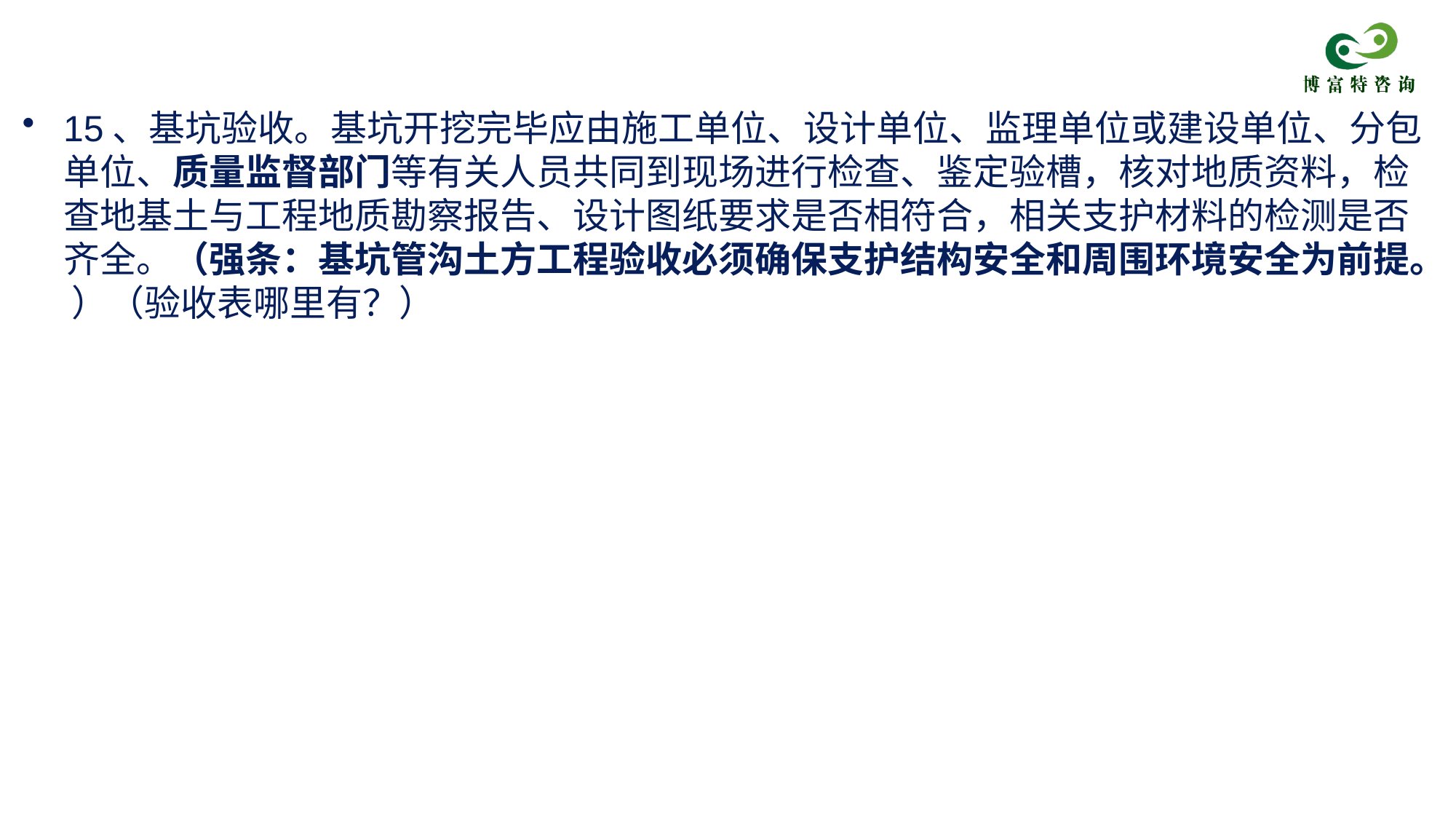

15、基坑验收。基坑开挖完毕应由施工单位、设计单位、监理单位或建设单位、分包单位、质量监督部门等有关人员共同到现场进行检查、鉴定验槽，核对地质资料，检查地基土与工程地质勘察报告、设计图纸要求是否相符合，相关支护材料的检测是否齐全。（强条：基坑管沟土方工程验收必须确保支护结构安全和周围环境安全为前提。 ）（验收表哪里有？）
精选PPT
20